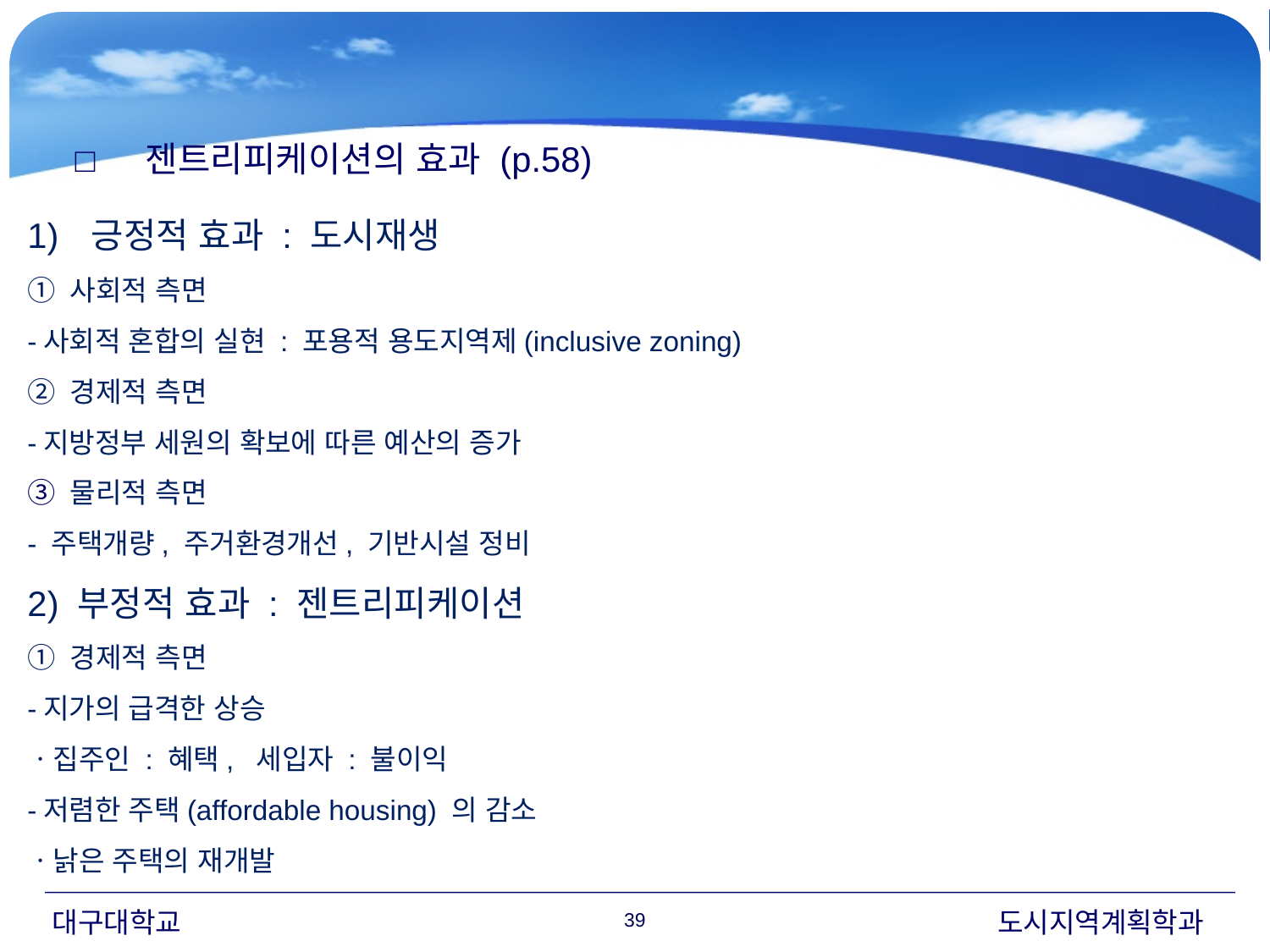

젠트리피케이션의 효과 (p.58)
□
긍정적 효과 : 도시재생
① 사회적 측면
-사회적 혼합의 실현 : 포용적 용도지역제(inclusive zoning)
② 경제적 측면
-지방정부 세원의 확보에 따른 예산의 증가
③ 물리적 측면
- 주택개량, 주거환경개선, 기반시설 정비
2) 부정적 효과 : 젠트리피케이션
① 경제적 측면
-지가의 급격한 상승
ㆍ집주인 : 혜택,  세입자 : 불이익
-저렴한 주택(affordable housing) 의 감소
ㆍ낡은 주택의 재개발